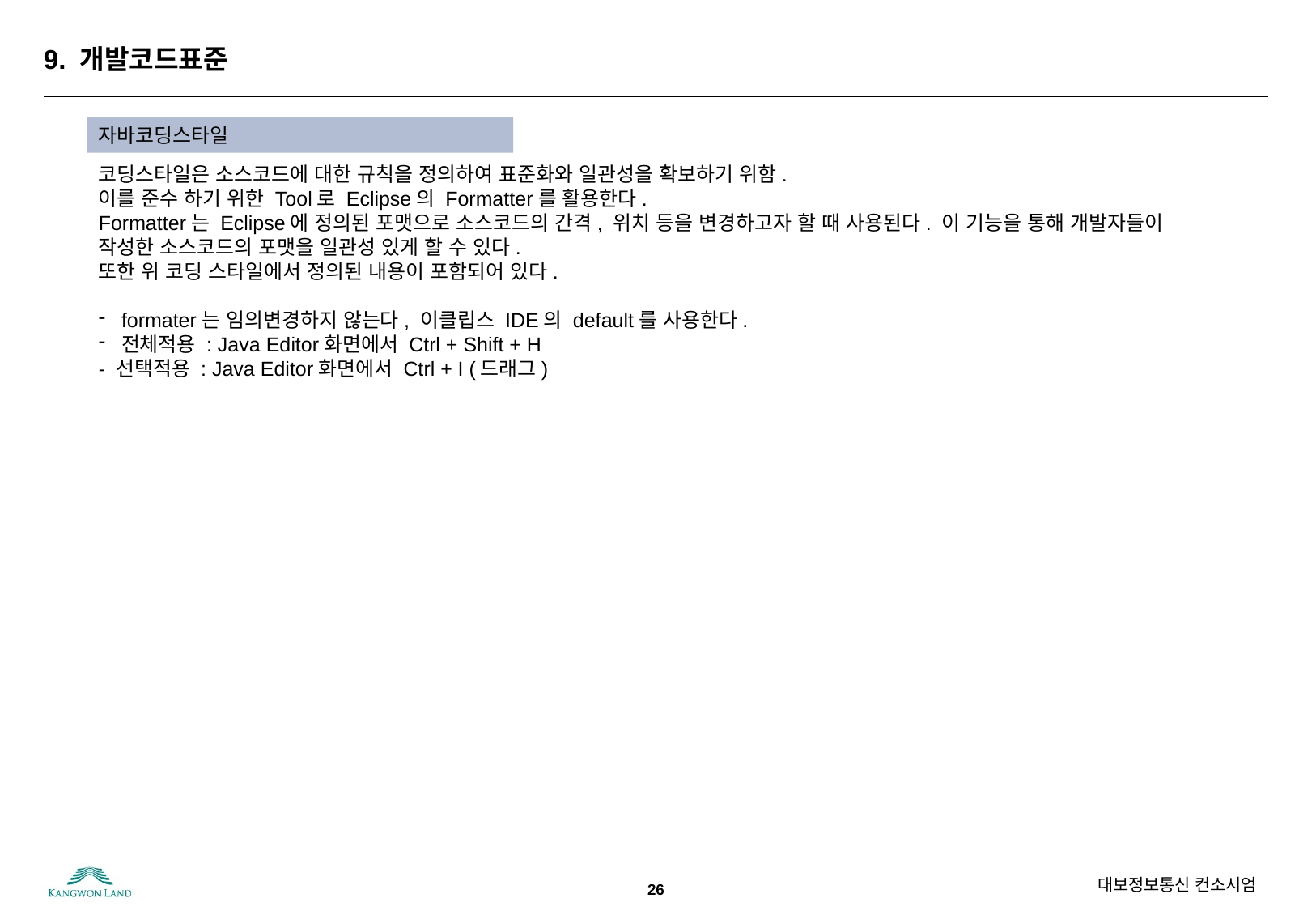

# 9. 개발코드표준
자바코딩스타일
코딩스타일은 소스코드에 대한 규칙을 정의하여 표준화와 일관성을 확보하기 위함.
이를 준수 하기 위한 Tool로 Eclipse의 Formatter를 활용한다.
Formatter는 Eclipse에 정의된 포맷으로 소스코드의 간격, 위치 등을 변경하고자 할 때 사용된다. 이 기능을 통해 개발자들이 작성한 소스코드의 포맷을 일관성 있게 할 수 있다.
또한 위 코딩 스타일에서 정의된 내용이 포함되어 있다.

formater는 임의변경하지 않는다, 이클립스 IDE의 default를 사용한다.
전체적용 : Java Editor화면에서 Ctrl + Shift + H
- 선택적용 : Java Editor화면에서 Ctrl + I (드래그)
26